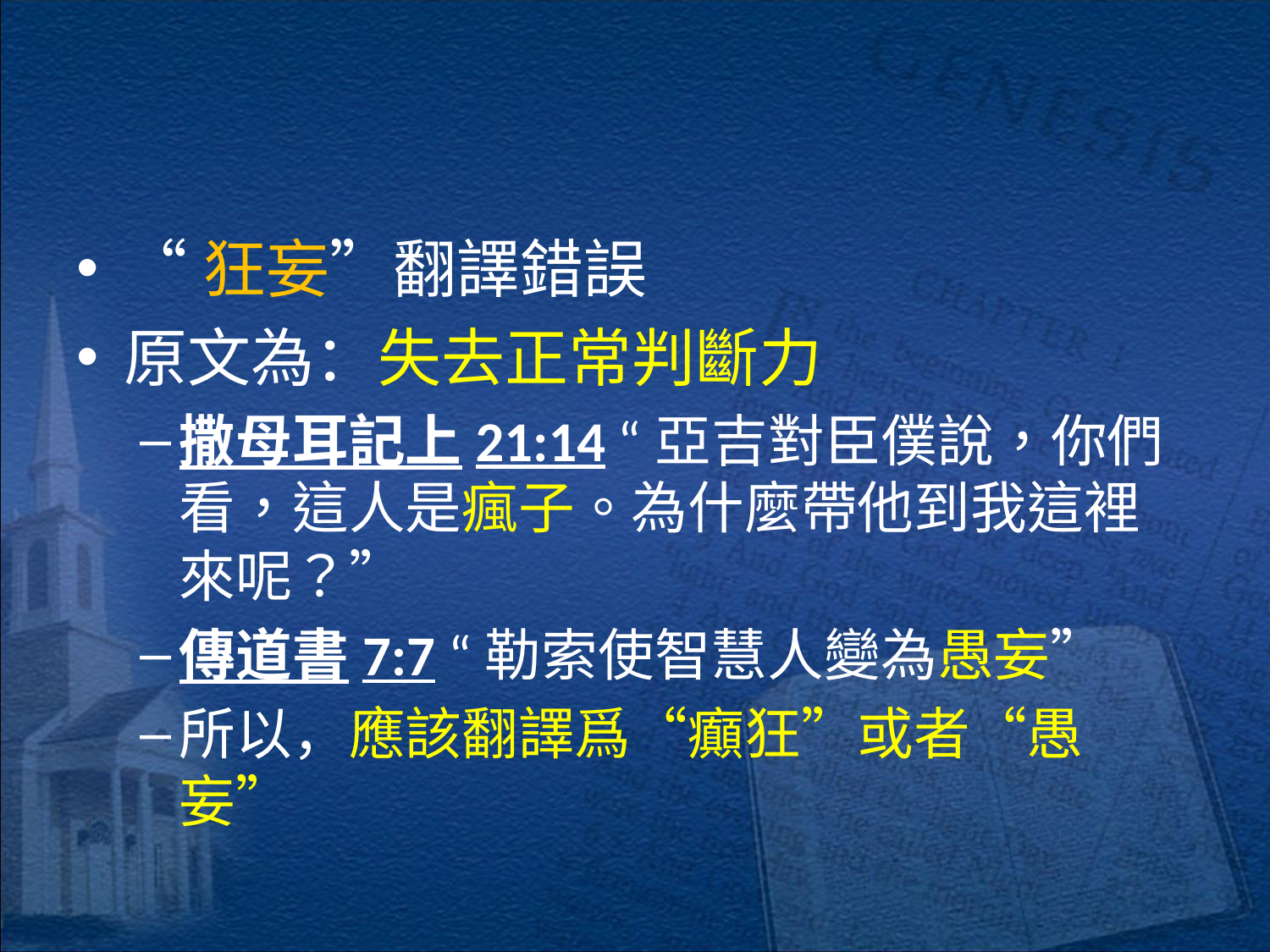

#
“狂妄”翻譯錯誤
原文為：失去正常判斷力
撒母耳記上21:14 “亞吉對臣僕說，你們看，這人是瘋子。為什麼帶他到我這裡來呢？”
傳道書7:7 “勒索使智慧人變為愚妄”
所以，應該翻譯爲“癲狂”或者“愚妄”